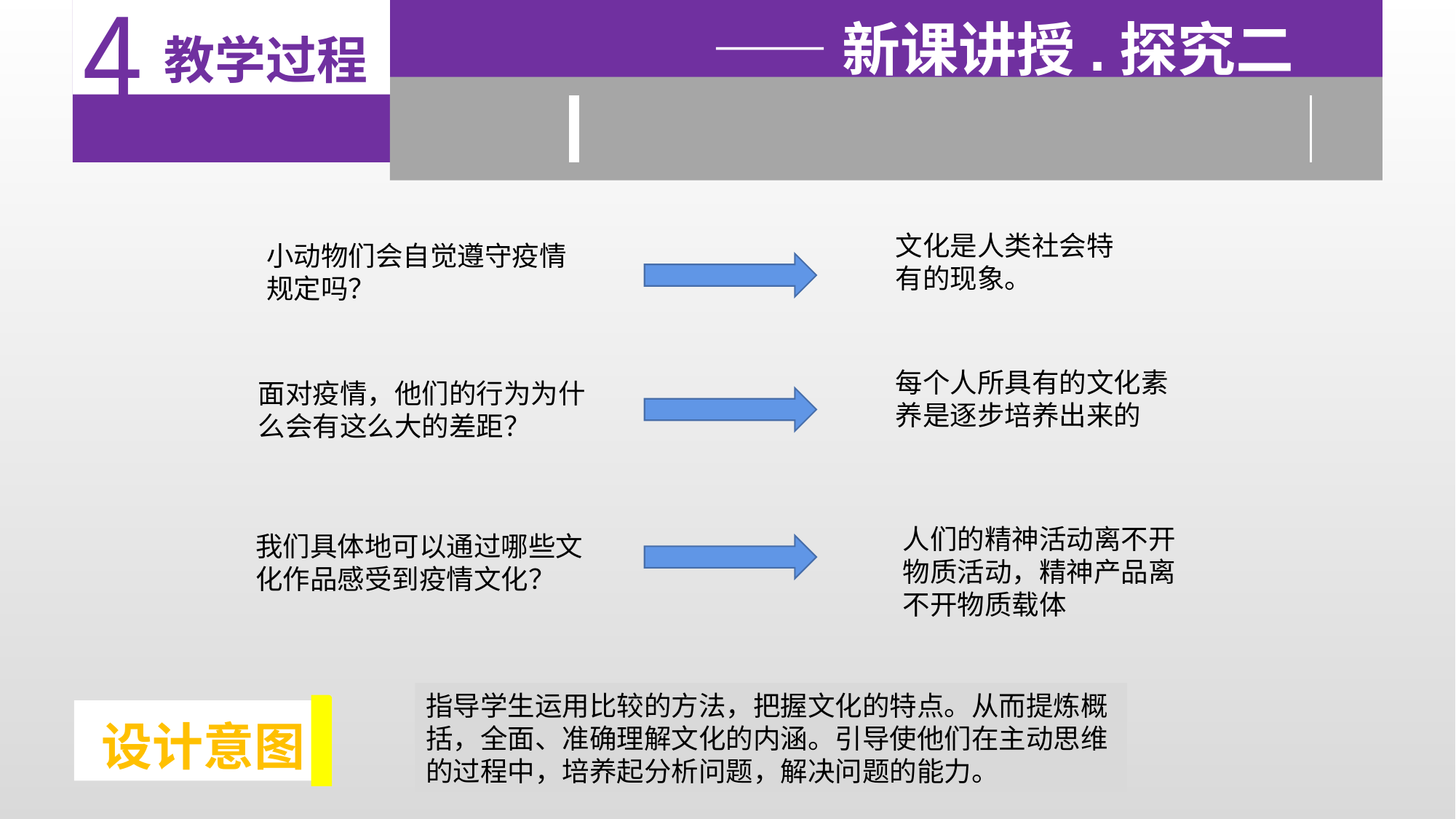

4
     教学过程

——新课讲授.探究二

文化是人类社会特有的现象。
小动物们会自觉遵守疫情规定吗？

每个人所具有的文化素养是逐步培养出来的
面对疫情，他们的行为为什么会有这么大的差距？

人们的精神活动离不开物质活动，精神产品离不开物质载体
我们具体地可以通过哪些文化作品感受到疫情文化？

指导学生运用比较的方法，把握文化的特点。从而提炼概括，全面、准确理解文化的内涵。引导使他们在主动思维的过程中，培养起分析问题，解决问题的能力。

设计意图
设计意图